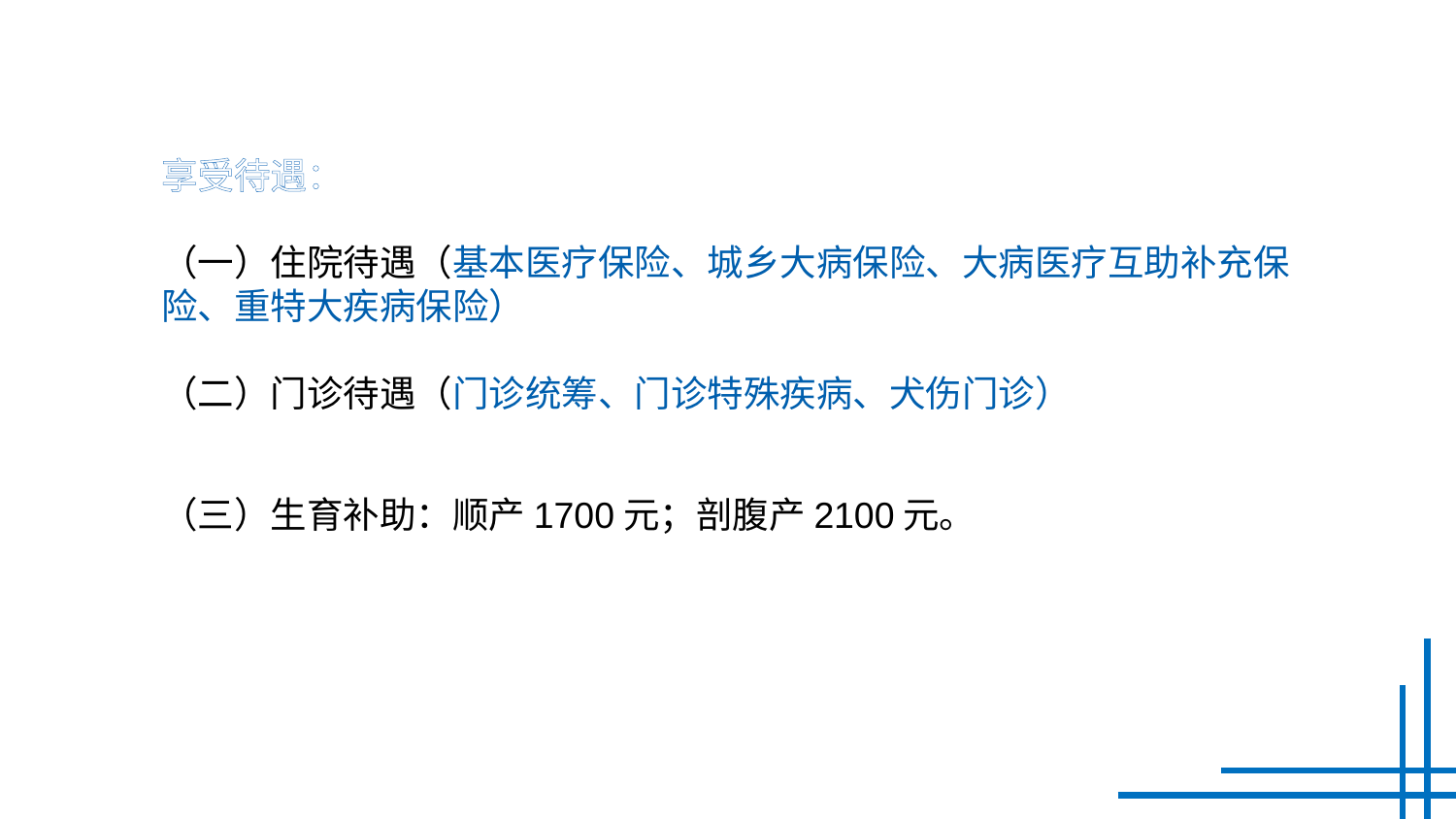

享受待遇：

（一）住院待遇（基本医疗保险、城乡大病保险、大病医疗互助补充保险、重特大疾病保险）

（二）门诊待遇（门诊统筹、门诊特殊疾病、犬伤门诊）

（三）生育补助：顺产1700元；剖腹产2100元。